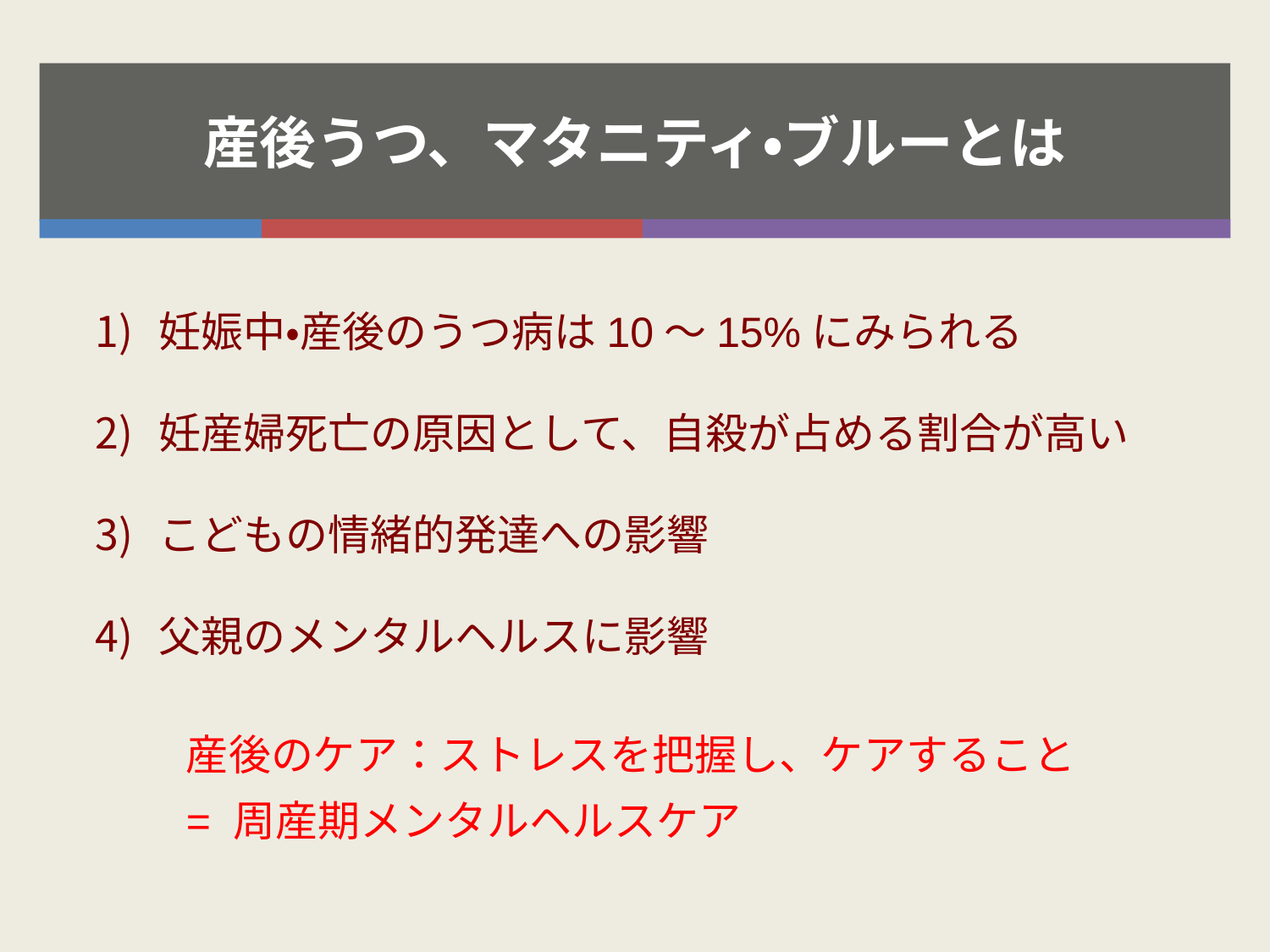

# 産後うつ、マタニティ・ブルーとは
妊娠中・産後のうつ病は10〜15%にみられる
妊産婦死亡の原因として、自殺が占める割合が高い
こどもの情緒的発達への影響
父親のメンタルヘルスに影響
産後のケア：ストレスを把握し、ケアすること
= 周産期メンタルヘルスケア